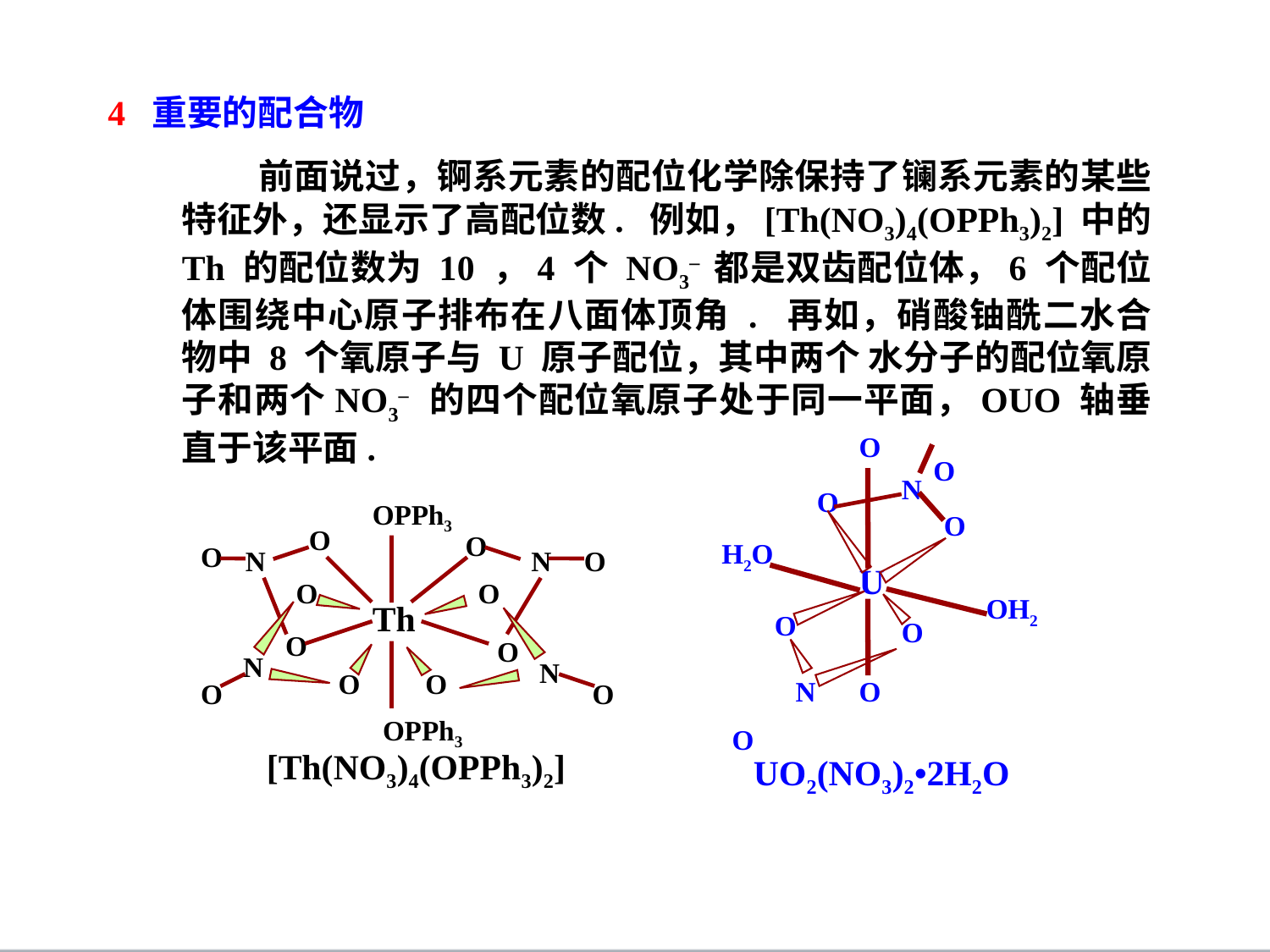

4  重要的配合物
        前面说过，锕系元素的配位化学除保持了镧系元素的某些特征外，还显示了高配位数.  例如，[Th(NO3)4(OPPh3)2] 中的 Th 的配位数为 10 ，4 个 NO3– 都是双齿配位体，6 个配位体围绕中心原子排布在八面体顶角 .  再如，硝酸铀酰二水合物中 8 个氧原子与 U 原子配位，其中两个 水分子的配位氧原子和两个NO3–  的四个配位氧原子处于同一平面，OUO 轴垂直于该平面.
O
O

N

O
OPPh3

O

O
O

H2O
O
N

N
O

U

O
O

OH2

Th

O

O
O

O

N

N

O
O
N
O
O
O

OPPh3
O
[Th(NO3)4(OPPh3)2]
UO2(NO3)2•2H2O